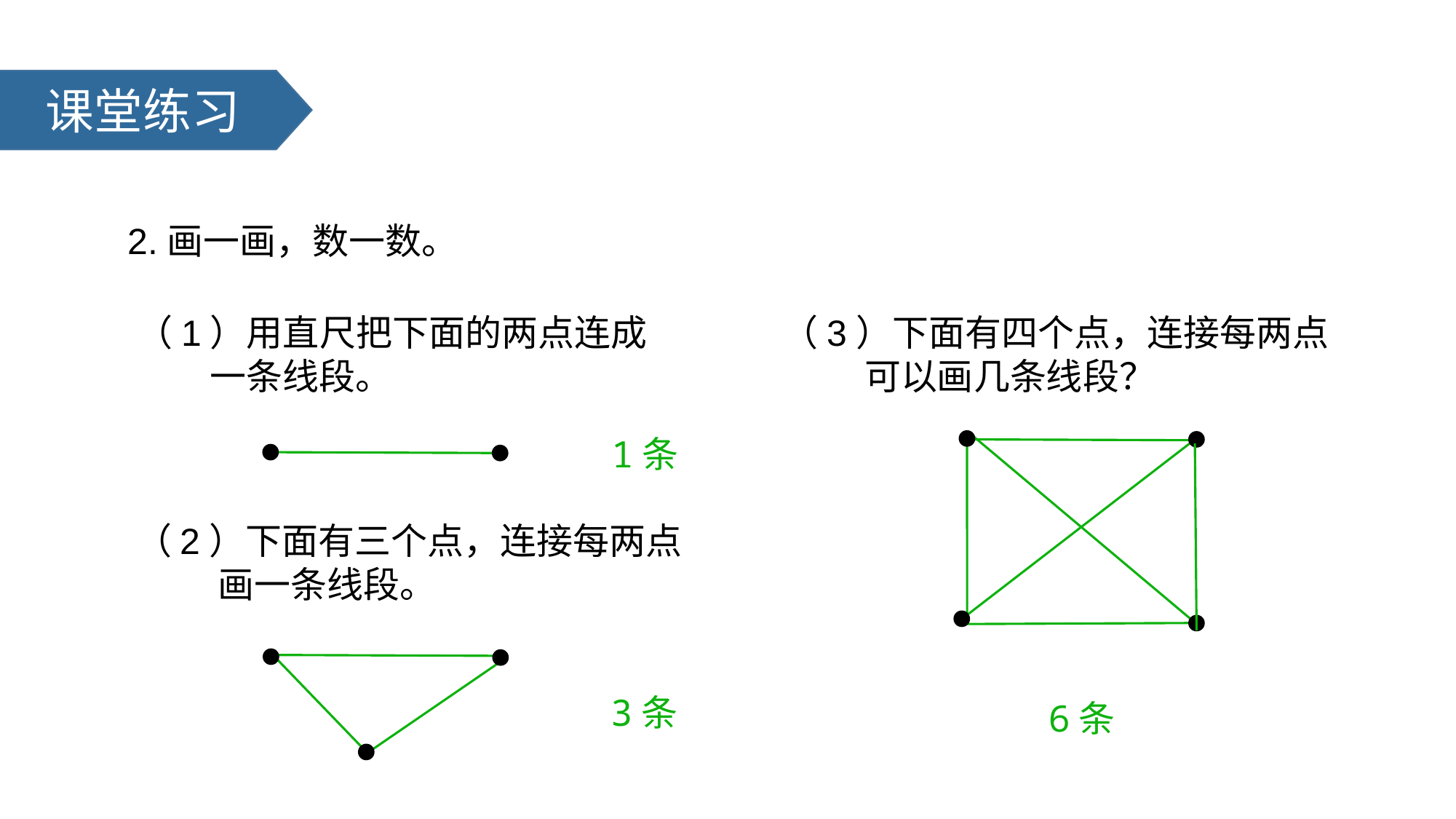

课堂练习
2.画一画，数一数。
 （1）用直尺把下面的两点连成
          一条线段。
（3）下面有四个点，连接每两点
         可以画几条线段？
1条

（2）下面有三个点，连接每两点
         画一条线段。

3条
6条